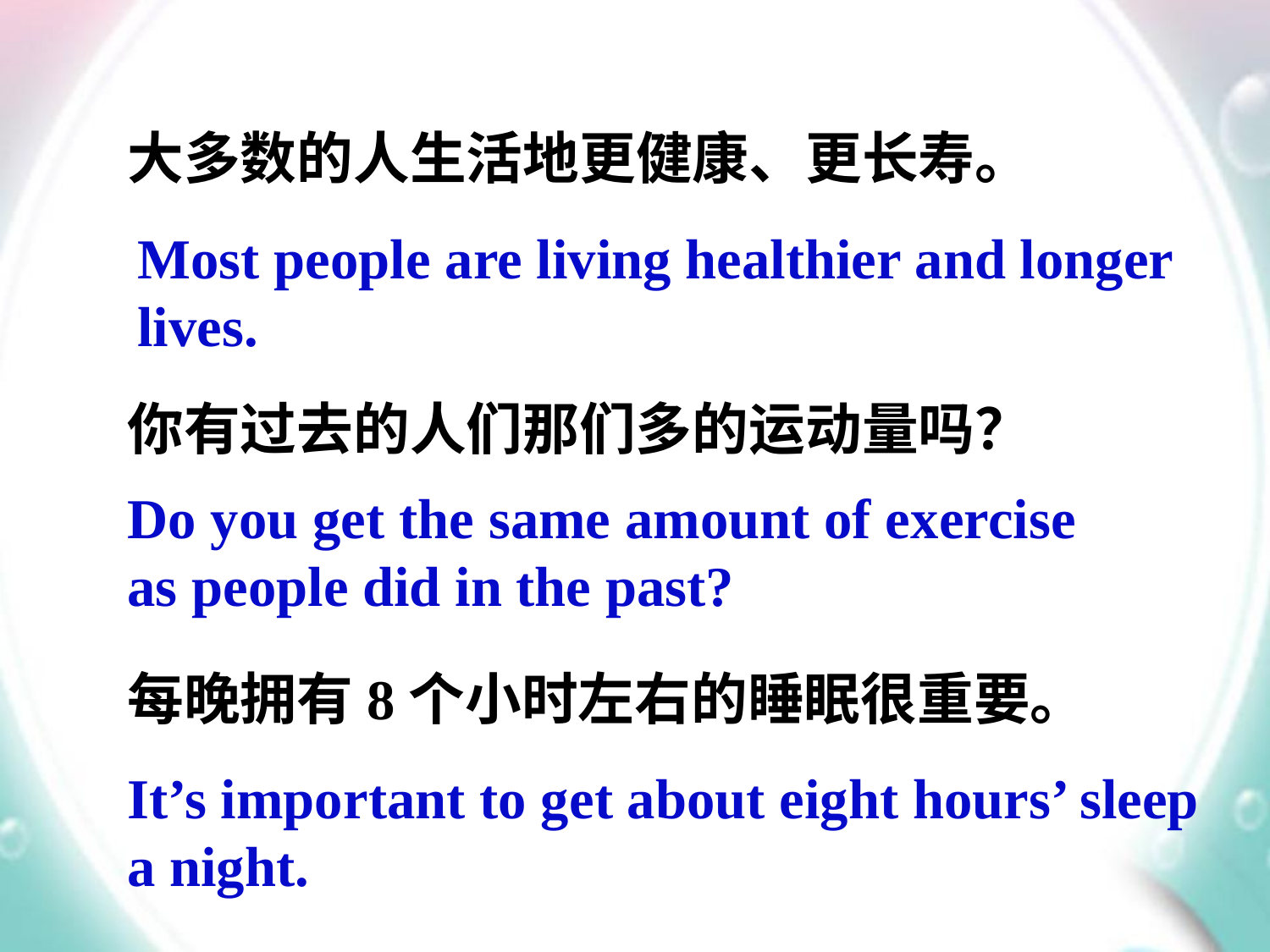

大多数的人生活地更健康、更长寿。

你有过去的人们那们多的运动量吗？

每晚拥有8个小时左右的睡眠很重要。
Most people are living healthier and longer lives.
Do you get the same amount of exercise as people did in the past?
It’s important to get about eight hours’ sleep a night.